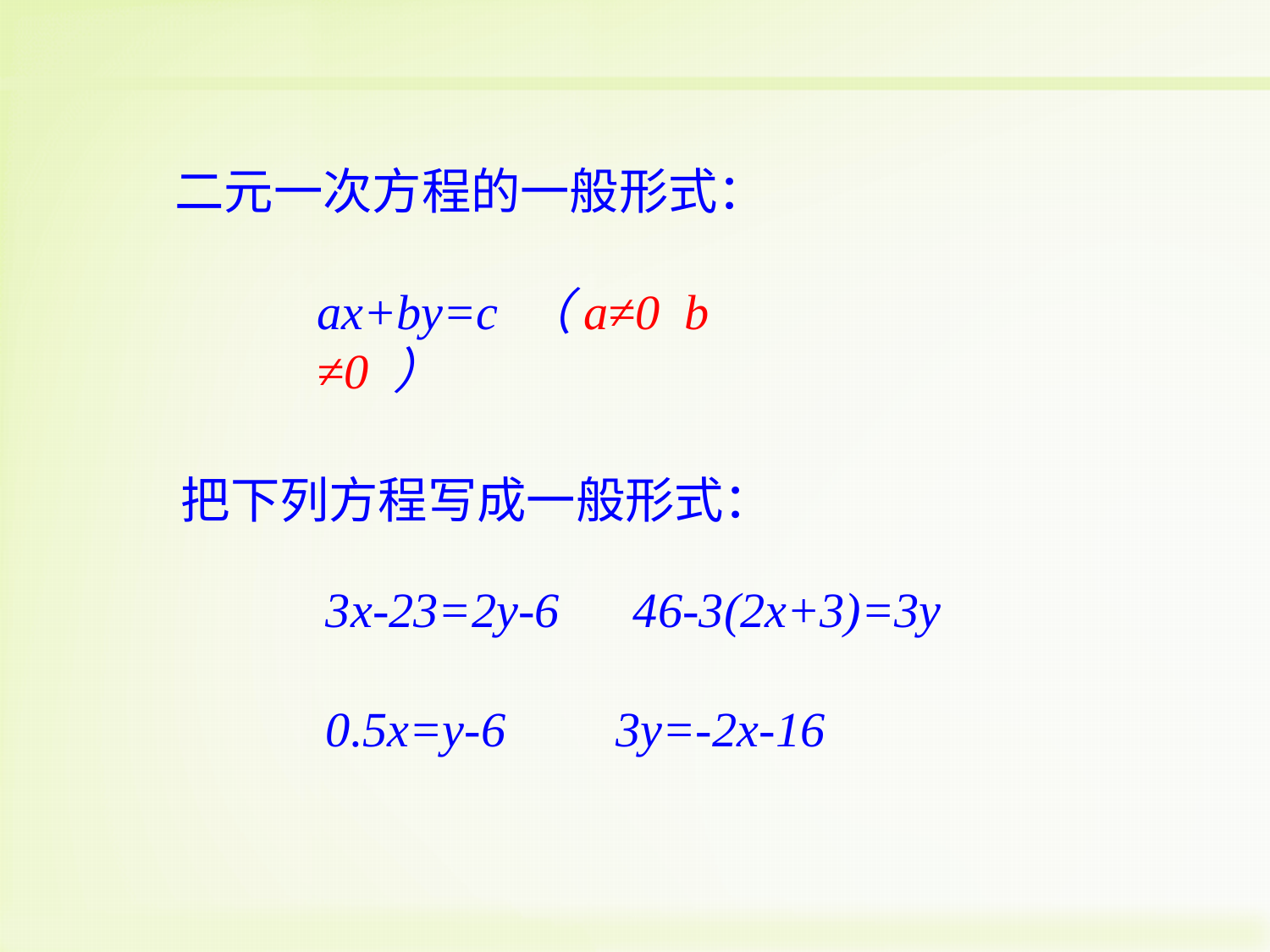

二元一次方程的一般形式：
ax+by=c （a≠0  b ≠0 ）
把下列方程写成一般形式：
3x-23=2y-6      46-3(2x+3)=3y
0.5x=y-6         3y=-2x-16